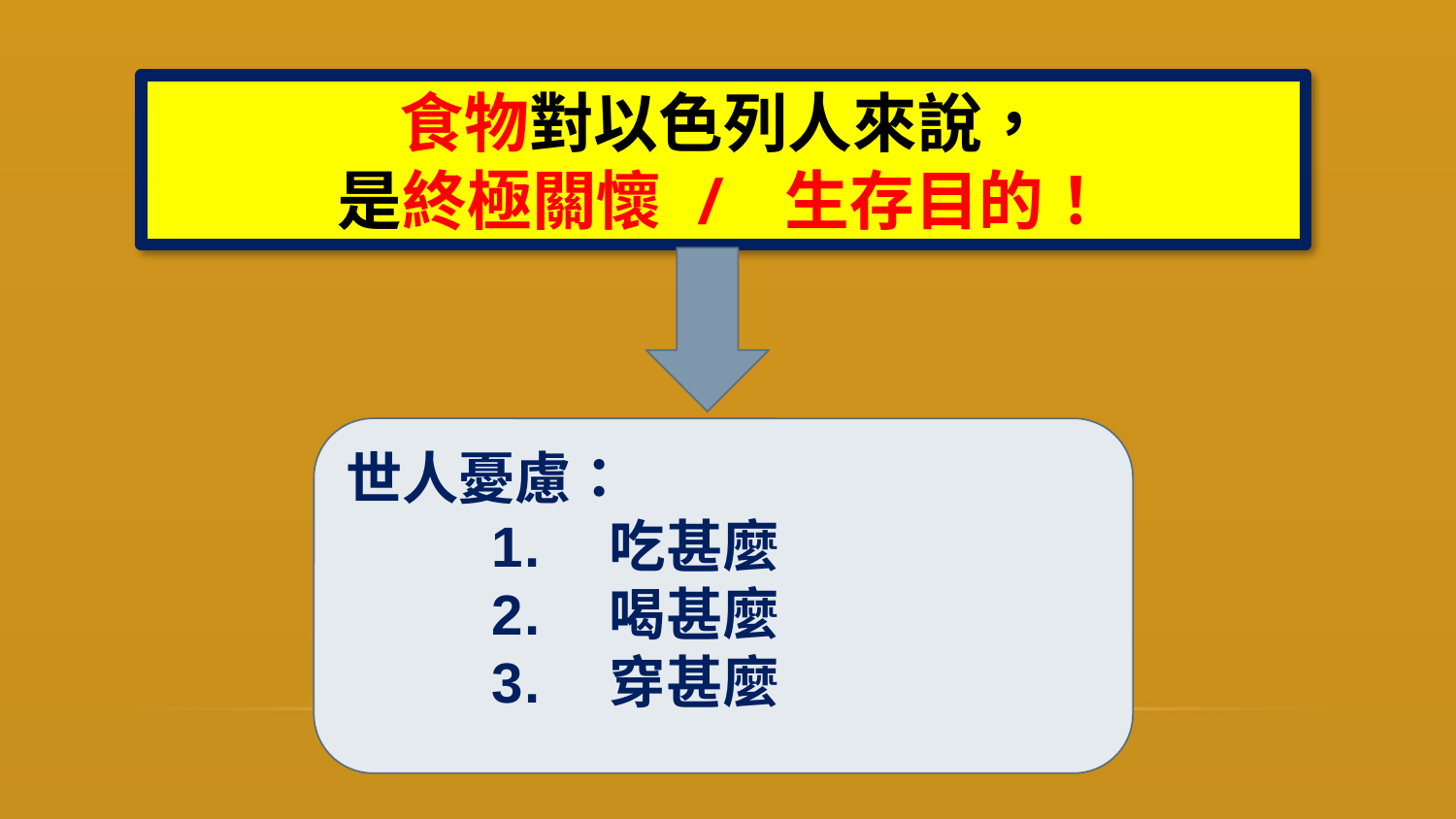

食物對以色列人來說，
是終極關懷 / 生存目的！

世人憂慮：
吃甚麼
喝甚麼
穿甚麼